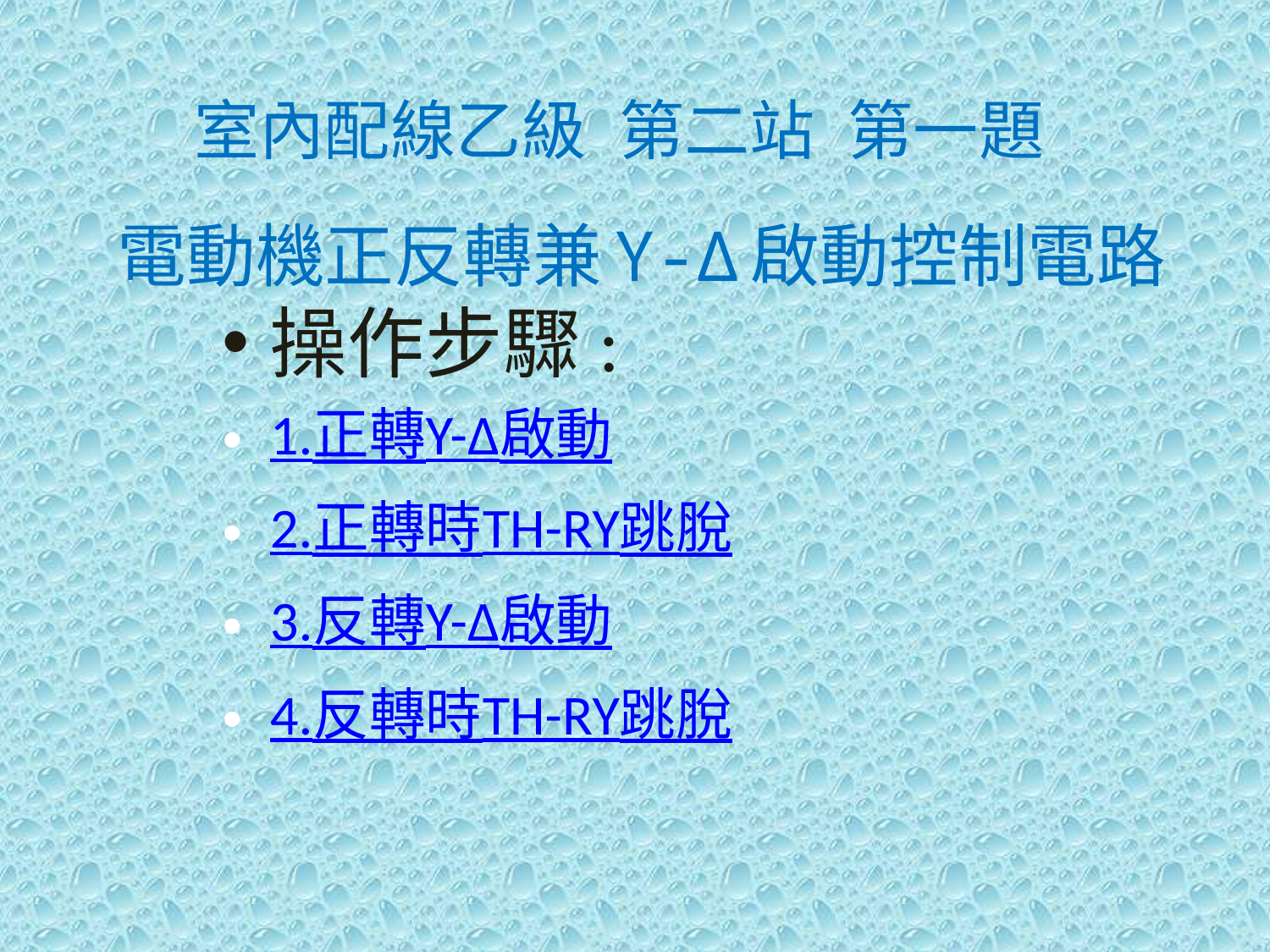

室內配線乙級 第二站 第一題
電動機正反轉兼Y-Δ啟動控制電路
操作步驟:
1.正轉Y-Δ啟動
2.正轉時TH-RY跳脫
3.反轉Y-Δ啟動
4.反轉時TH-RY跳脫